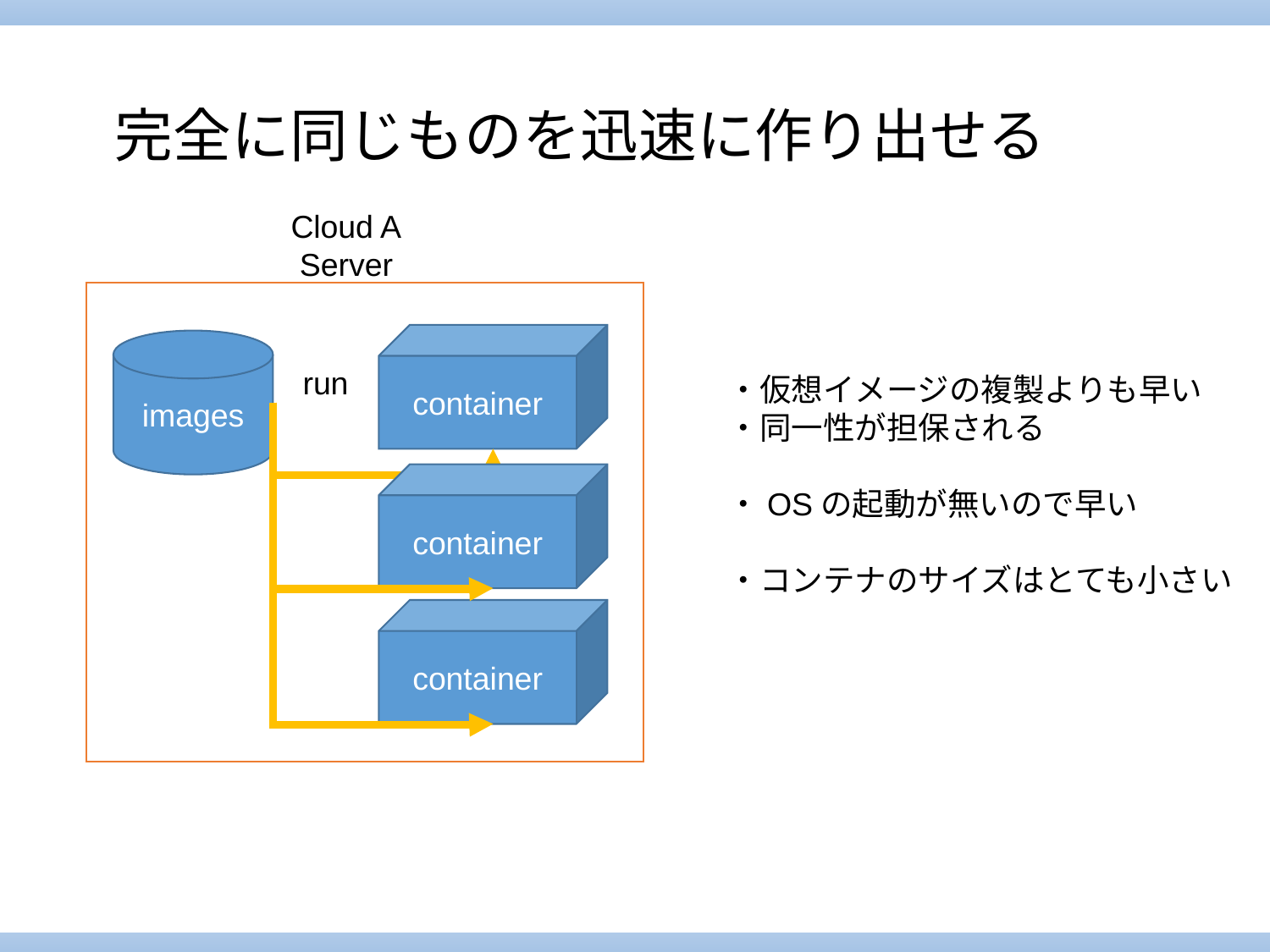

# 完全に同じものを迅速に作り出せる
Cloud A
Server

container
images
run
・仮想イメージの複製よりも早い
・同一性が担保される

・OSの起動が無いので早い

・コンテナのサイズはとても小さい
container
container